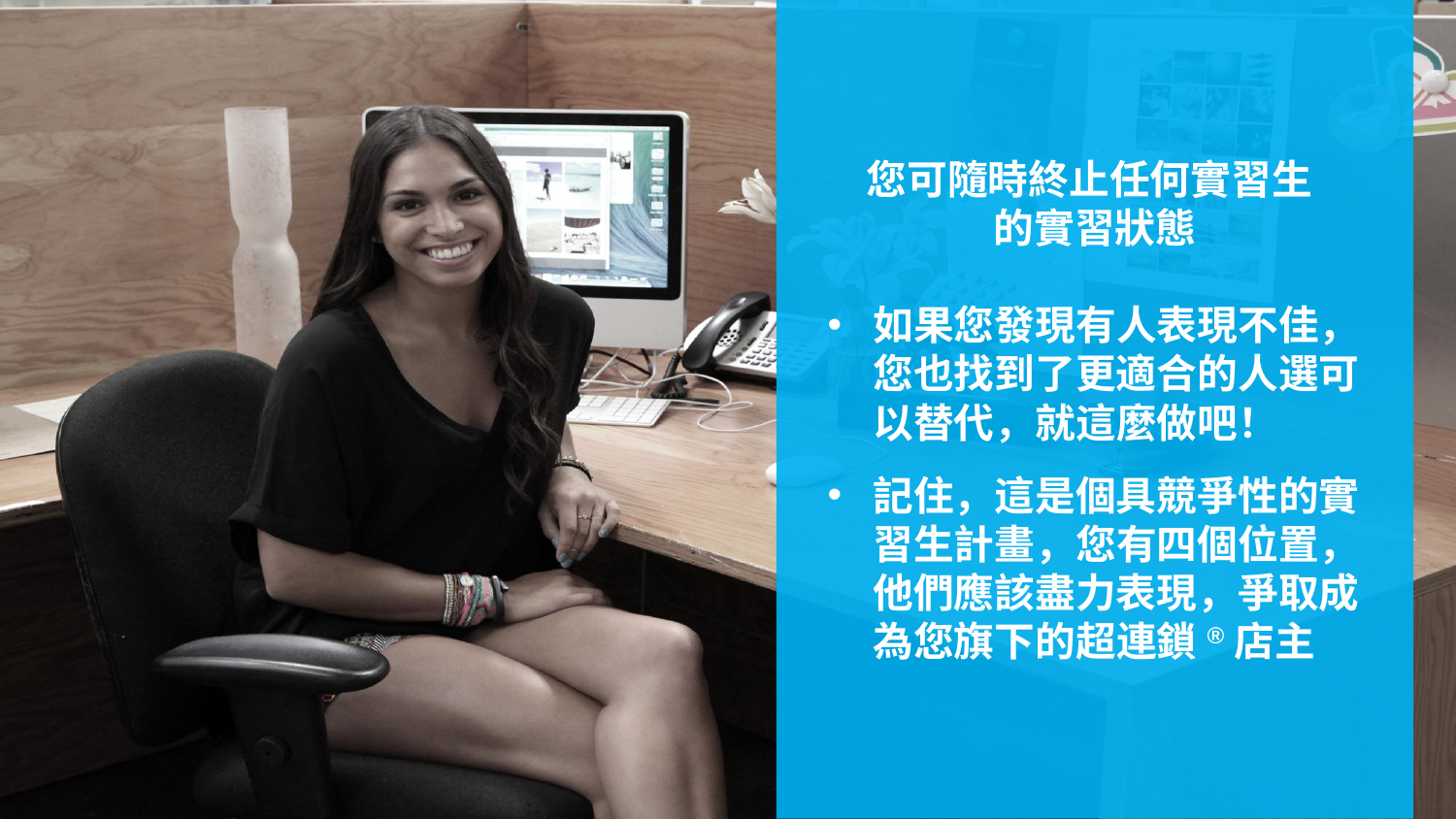

您可隨時終止任何實習生
的實習狀態

如果您發現有人表現不佳，您也找到了更適合的人選可以替代，就這麼做吧！
記住，這是個具競爭性的實習生計畫，您有四個位置，他們應該盡力表現，爭取成為您旗下的超連鎖®店主